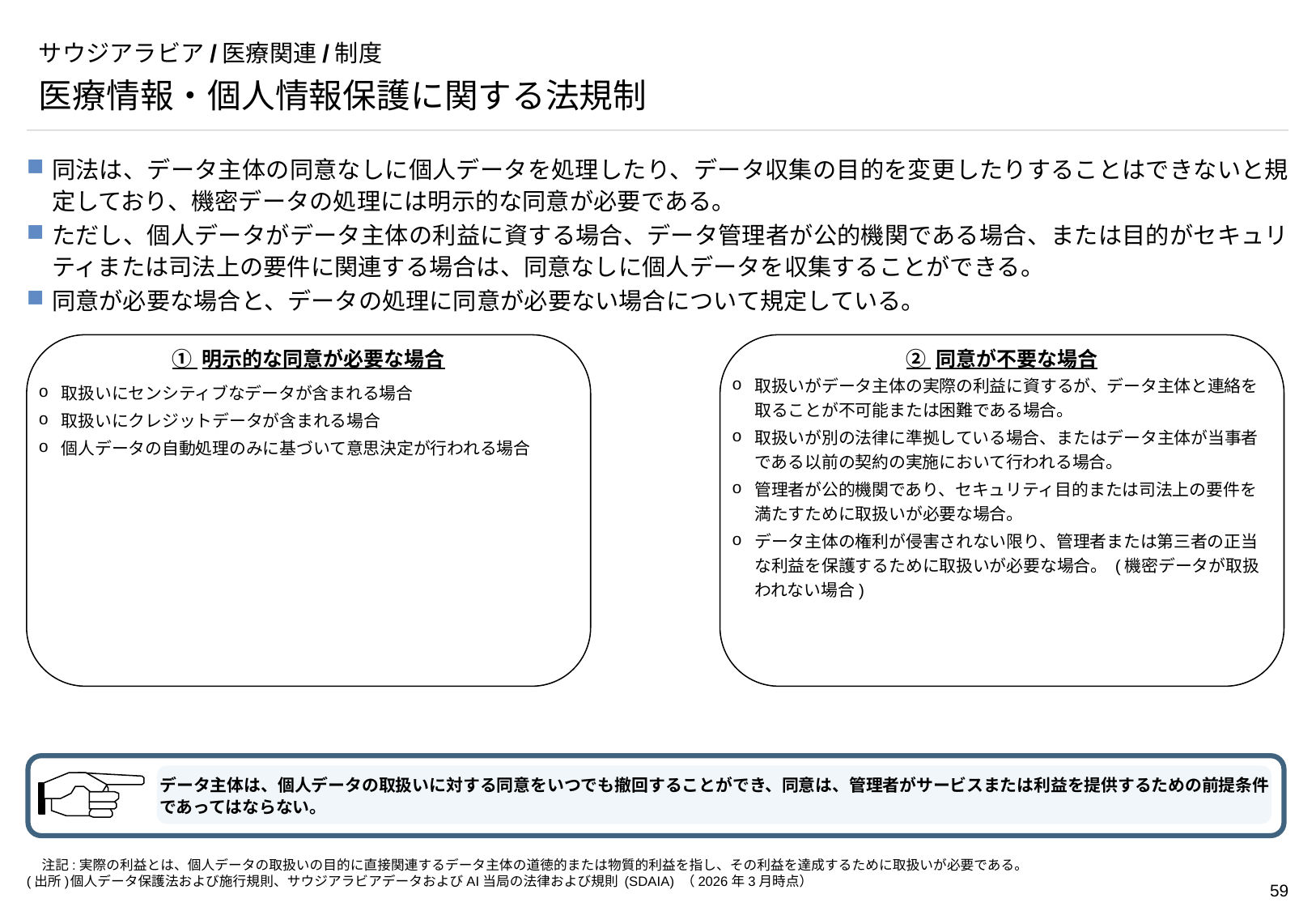

# サウジアラビア/医療関連/制度
医療情報・個人情報保護に関する法規制

同法は、データ主体の同意なしに個人データを処理したり、データ収集の目的を変更したりすることはできないと規定しており、機密データの処理には明示的な同意が必要である。
ただし、個人データがデータ主体の利益に資する場合、データ管理者が公的機関である場合、または目的がセキュリティまたは司法上の要件に関連する場合は、同意なしに個人データを収集することができる。
同意が必要な場合と、データの処理に同意が必要ない場合について規定している。

➀ 明示的な同意が必要な場合
取扱いにセンシティブなデータが含まれる場合
取扱いにクレジットデータが含まれる場合
個人データの自動処理のみに基づいて意思決定が行われる場合

➁ 同意が不要な場合
取扱いがデータ主体の実際の利益に資するが、データ主体と連絡を取ることが不可能または困難である場合。
取扱いが別の法律に準拠している場合、またはデータ主体が当事者である以前の契約の実施において行われる場合。
管理者が公的機関であり、セキュリティ目的または司法上の要件を満たすために取扱いが必要な場合。
データ主体の権利が侵害されない限り、管理者または第三者の正当な利益を保護するために取扱いが必要な場合。 (機密データが取扱われない場合)

データ主体は、個人データの取扱いに対する同意をいつでも撤回することができ、同意は、管理者がサービスまたは利益を提供するための前提条件であってはならない。

注記:実際の利益とは、個人データの取扱いの目的に直接関連するデータ主体の道徳的または物質的利益を指し、その利益を達成するために取扱いが必要である。
(出所)	個人データ保護法および施行規則、サウジアラビアデータおよびAI当局の法律および規則 (SDAIA) （2026年3月時点）